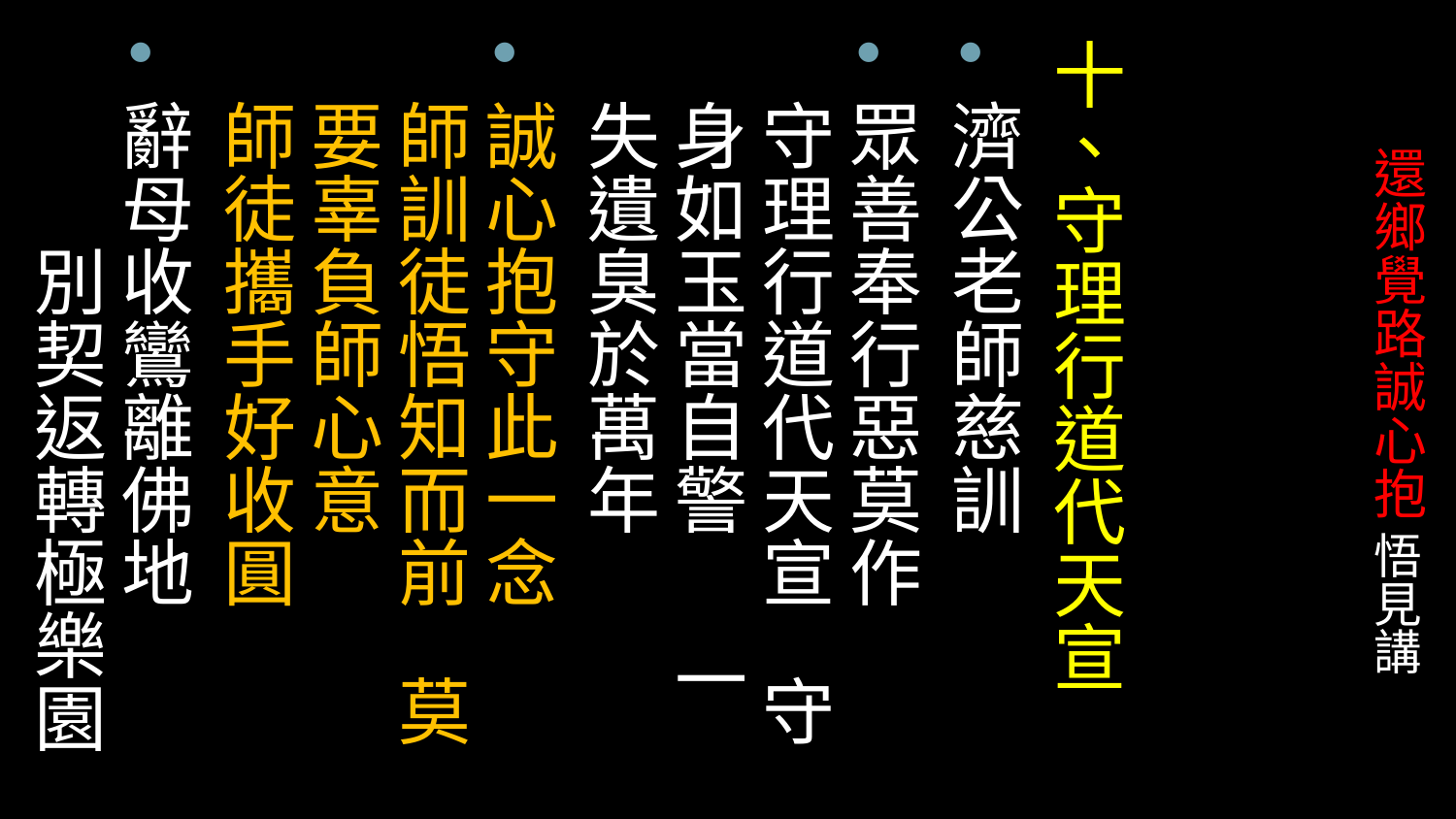

十、守理行道代天宣
濟公老師慈訓
眾善奉行惡莫作
守理行道代天宣    守身如玉當自警　  一失遺臭於萬年
誠心抱守此一念　  師訓徒悟知而前    莫要辜負師心意
師徒攜手好收圓
辭母收鸞離佛地　　　　別契返轉極樂園
# 還鄉覺路誠心抱 悟見講